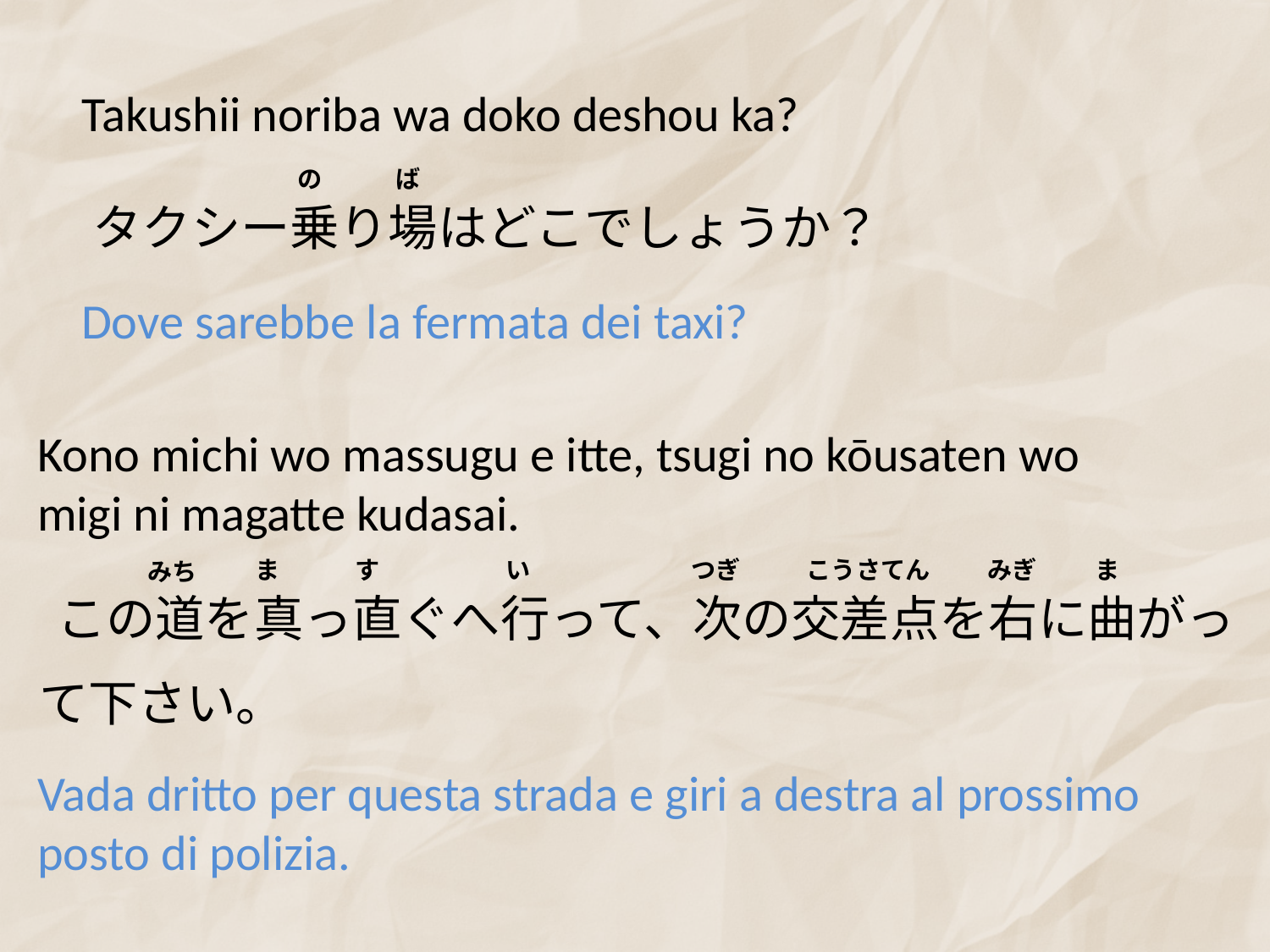

Takushii noriba wa doko deshou ka?
の
ば
タクシー乗り場はどこでしょうか？
Dove sarebbe la fermata dei taxi?
Kono michi wo massugu e itte, tsugi no kōusaten wo migi ni magatte kudasai.
ま
す
い
つぎ
こうさてん
みぎ
ま
みち
この道を真っ直ぐへ行って、次の交差点を右に曲がっ
て下さい。
Vada dritto per questa strada e giri a destra al prossimo posto di polizia.